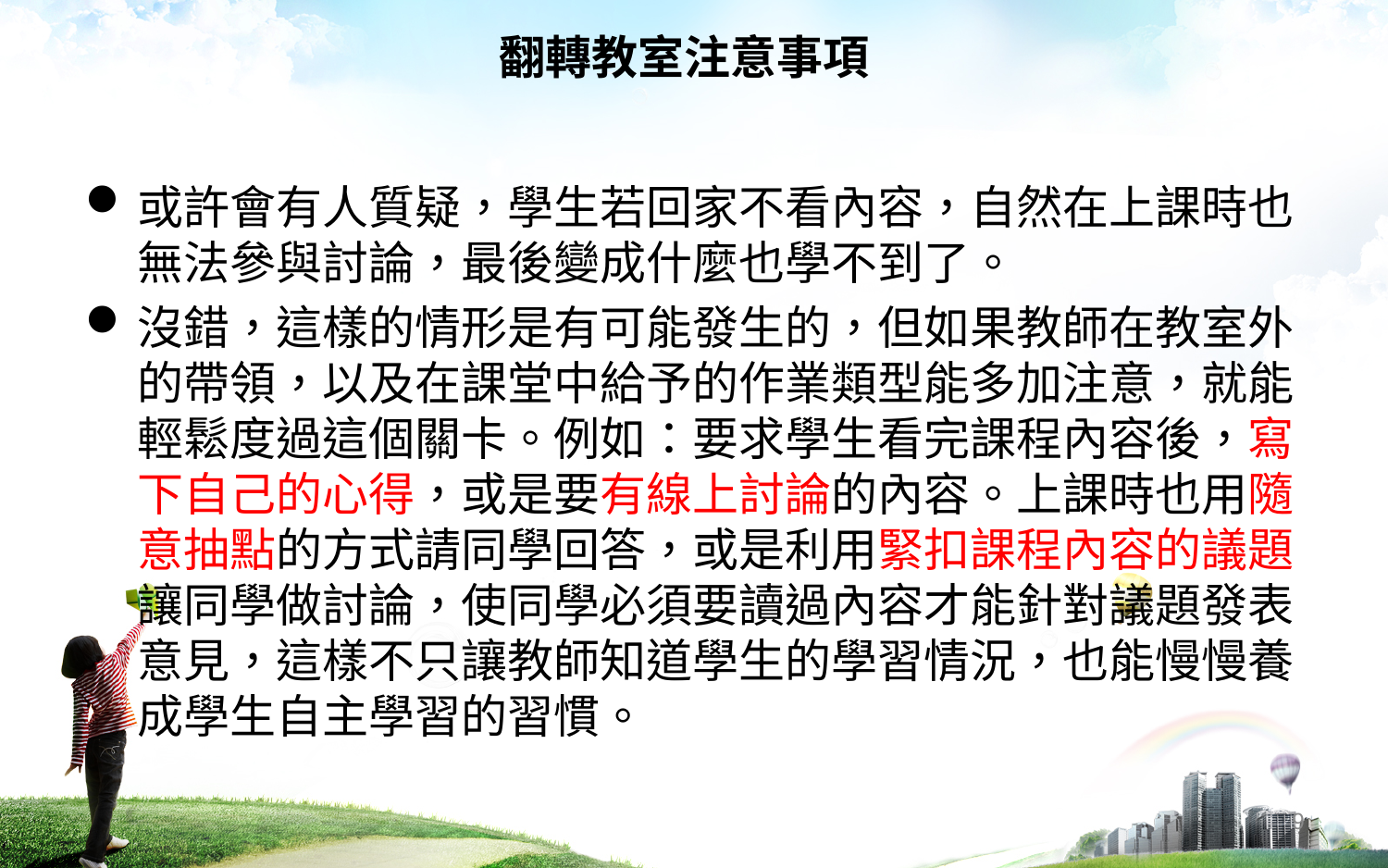

# 翻轉教室注意事項
或許會有人質疑，學生若回家不看內容，自然在上課時也無法參與討論，最後變成什麼也學不到了。
沒錯，這樣的情形是有可能發生的，但如果教師在教室外的帶領，以及在課堂中給予的作業類型能多加注意，就能輕鬆度過這個關卡。例如：要求學生看完課程內容後，寫下自己的心得，或是要有線上討論的內容。上課時也用隨意抽點的方式請同學回答，或是利用緊扣課程內容的議題讓同學做討論，使同學必須要讀過內容才能針對議題發表意見，這樣不只讓教師知道學生的學習情況，也能慢慢養成學生自主學習的習慣。
9